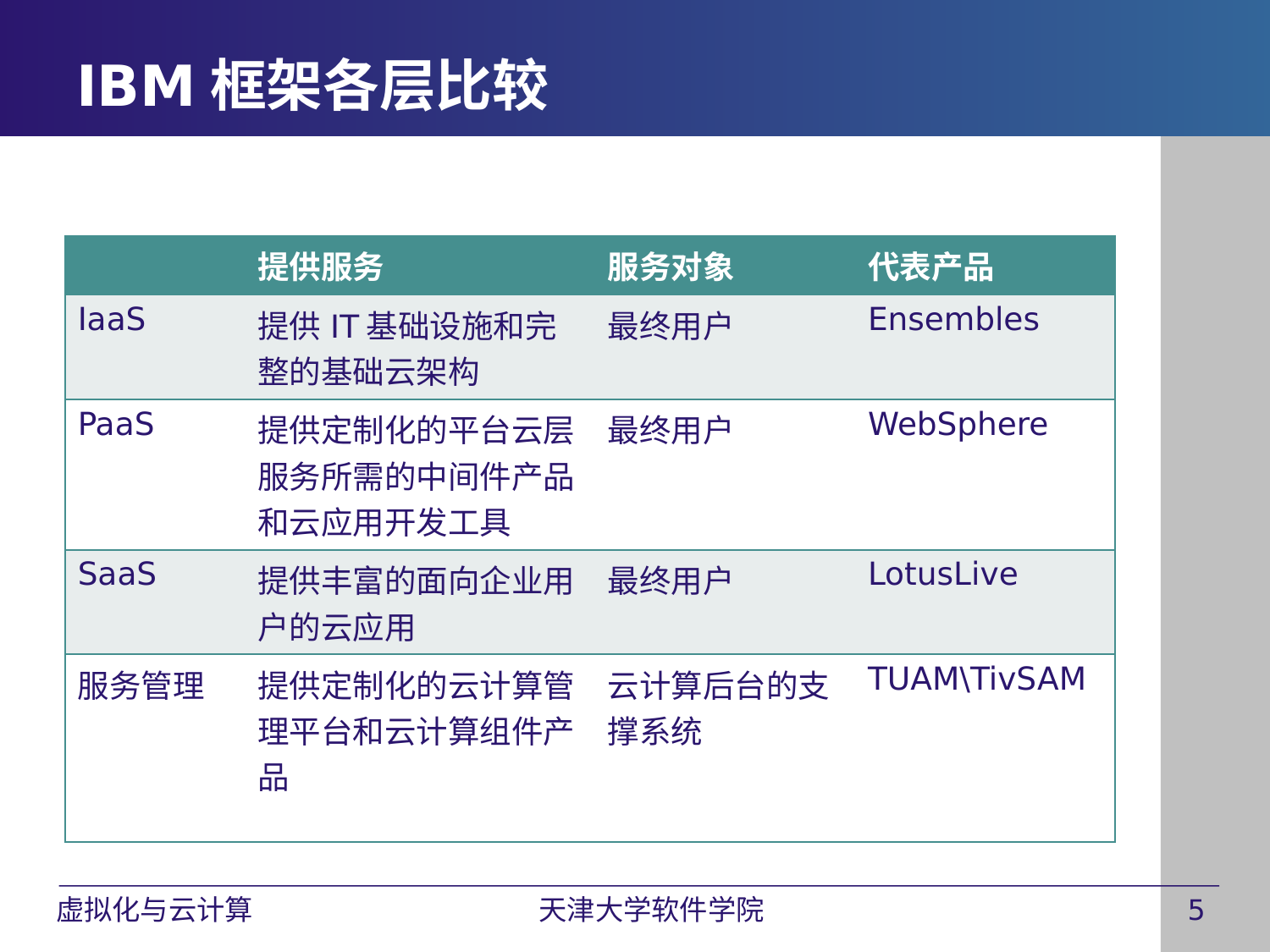

# IBM框架各层比较
|  | 提供服务 | 服务对象 | 代表产品 |
| --- | --- | --- | --- |
| IaaS | 提供IT基础设施和完整的基础云架构 | 最终用户 | Ensembles |
| PaaS | 提供定制化的平台云层服务所需的中间件产品和云应用开发工具 | 最终用户 | WebSphere |
| SaaS | 提供丰富的面向企业用户的云应用 | 最终用户 | LotusLive |
| 服务管理 | 提供定制化的云计算管理平台和云计算组件产品 | 云计算后台的支撑系统 | TUAM\TivSAM |